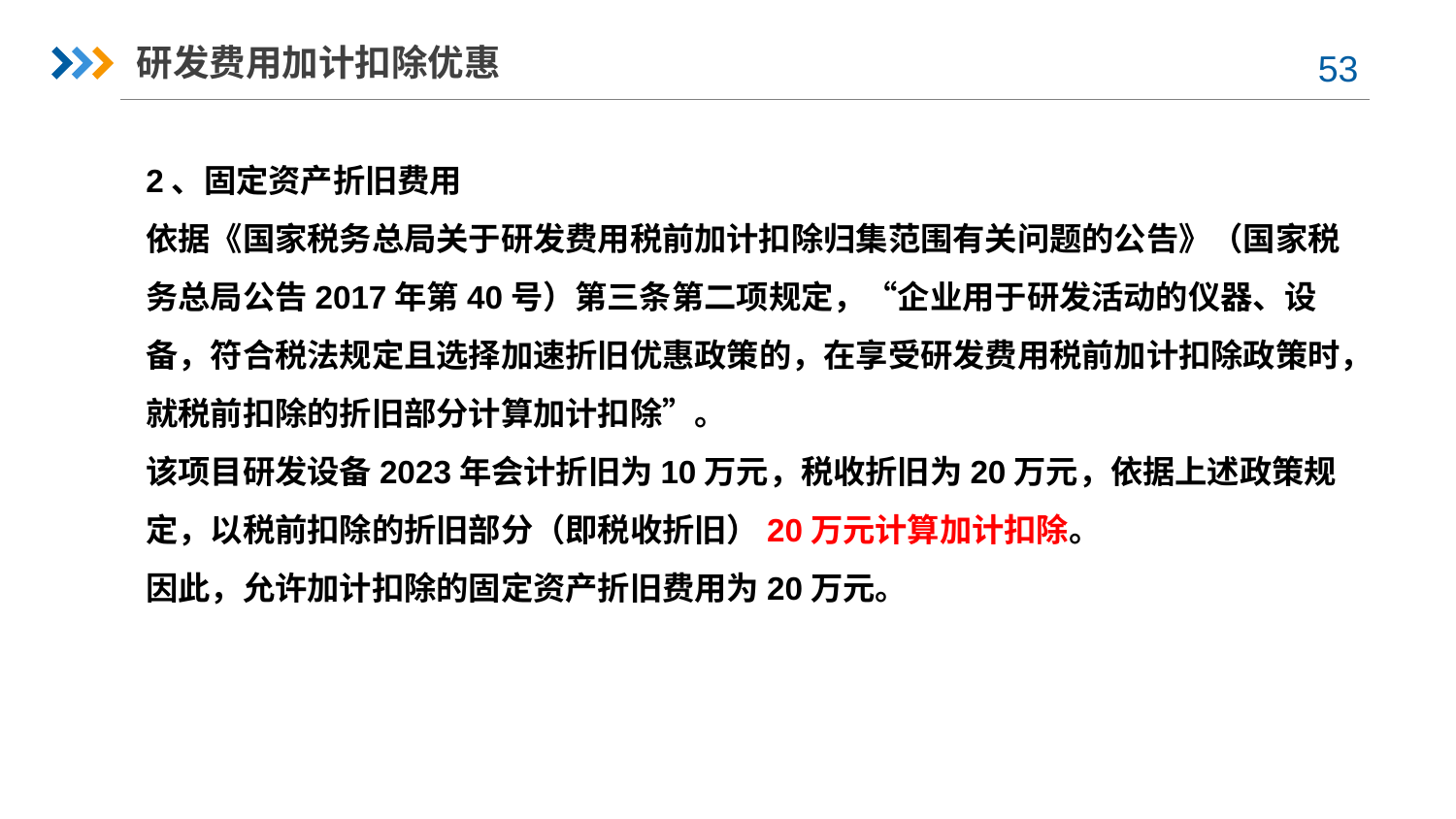

研发费用加计扣除优惠
2、固定资产折旧费用
依据《国家税务总局关于研发费用税前加计扣除归集范围有关问题的公告》（国家税务总局公告2017年第40号）第三条第二项规定，“企业用于研发活动的仪器、设备，符合税法规定且选择加速折旧优惠政策的，在享受研发费用税前加计扣除政策时，就税前扣除的折旧部分计算加计扣除”。
该项目研发设备2023年会计折旧为10万元，税收折旧为20万元，依据上述政策规定，以税前扣除的折旧部分（即税收折旧）20万元计算加计扣除。
因此，允许加计扣除的固定资产折旧费用为20万元。